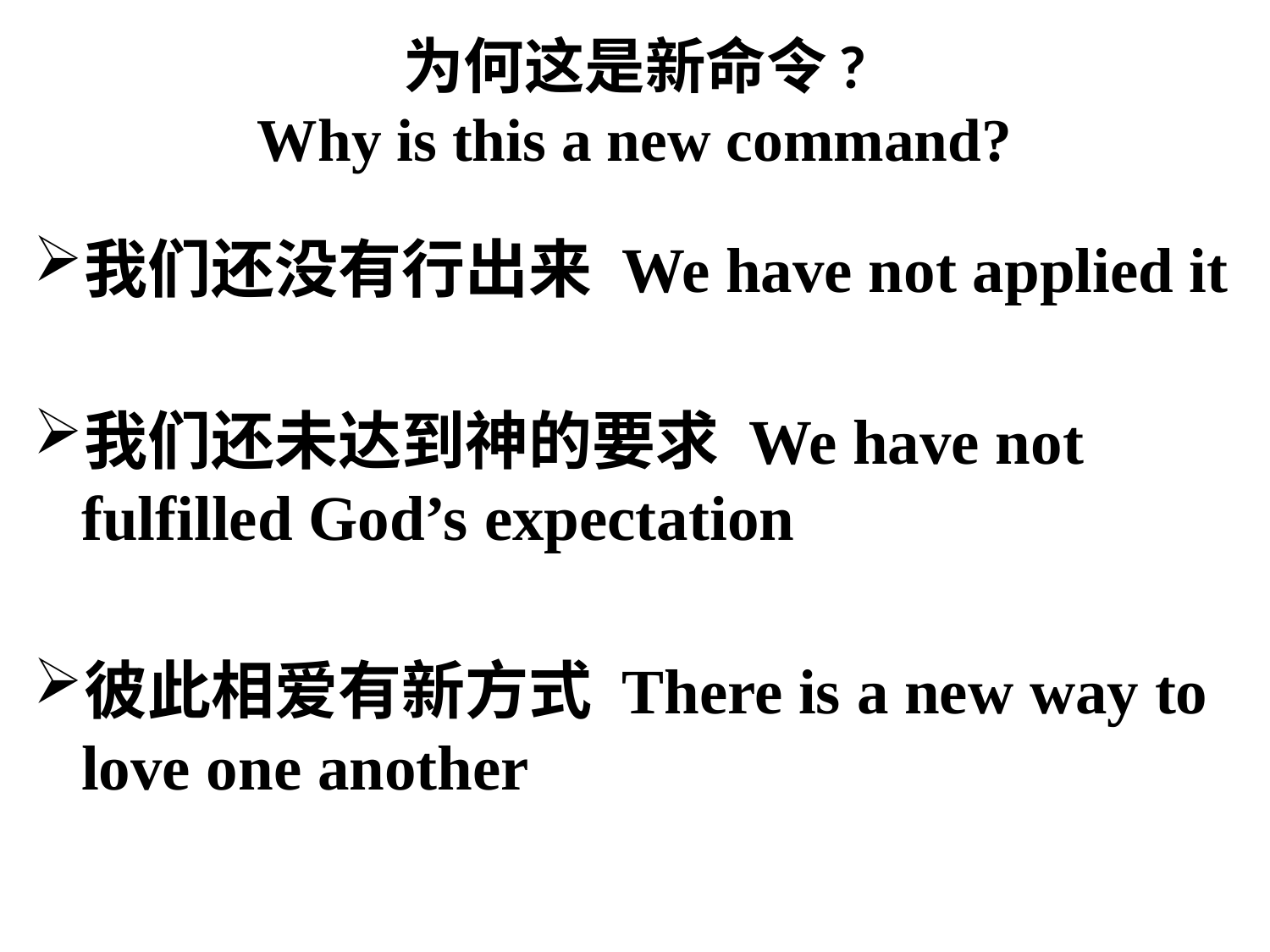

# 为何这是新命令? Why is this a new command?
我们还没有行出来 We have not applied it

我们还未达到神的要求 We have not fulfilled God’s expectation

彼此相爱有新方式 There is a new way to love one another